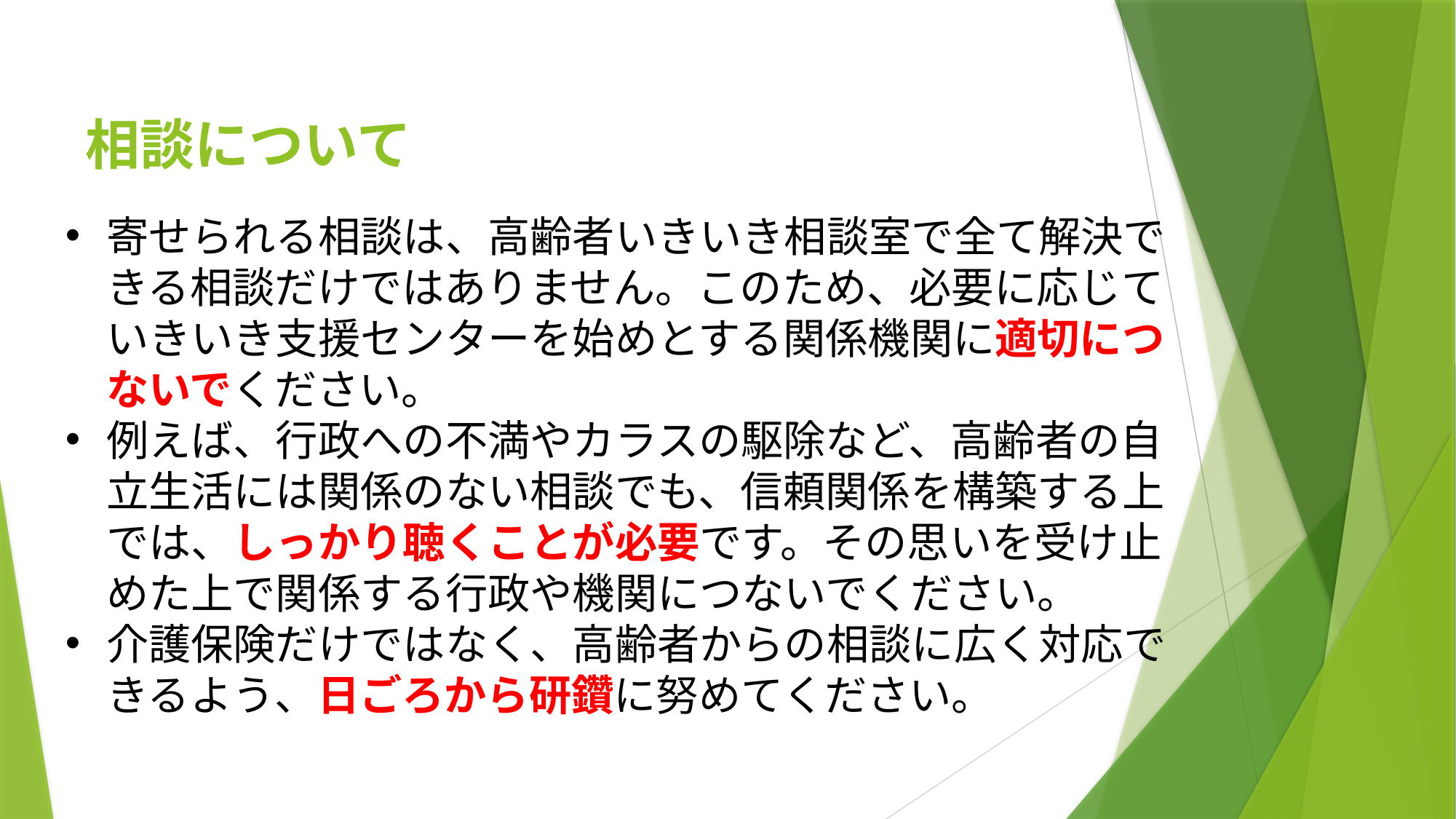

# 相談について
寄せられる相談は、高齢者いきいき相談室で全て解決できる相談だけではありません。このため、必要に応じていきいき支援センターを始めとする関係機関に適切につないでください。
例えば、行政への不満やカラスの駆除など、高齢者の自立生活には関係のない相談でも、信頼関係を構築する上では、しっかり聴くことが必要です。その思いを受け止めた上で関係する行政や機関につないでください。
介護保険だけではなく、高齢者からの相談に広く対応できるよう、日ごろから研鑽に努めてください。